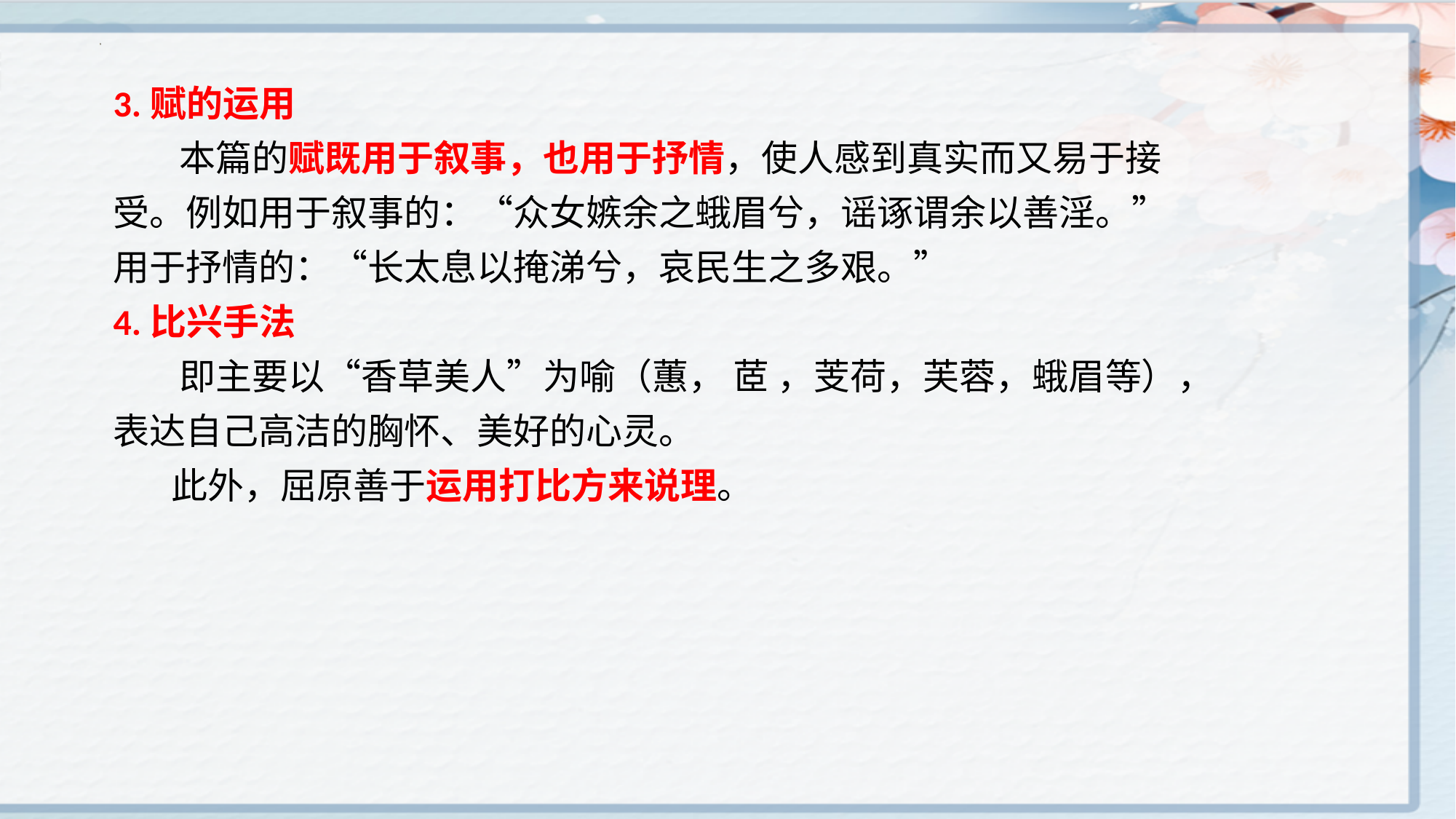

3.赋的运用
       本篇的赋既用于叙事，也用于抒情，使人感到真实而又易于接受。例如用于叙事的：“众女嫉余之蛾眉兮，谣诼谓余以善淫。” 用于抒情的：“长太息以掩涕兮，哀民生之多艰。”
4.比兴手法
       即主要以“香草美人”为喻（蕙， 茝 ，芰荷，芙蓉，蛾眉等），表达自己高洁的胸怀、美好的心灵。
      此外，屈原善于运用打比方来说理。